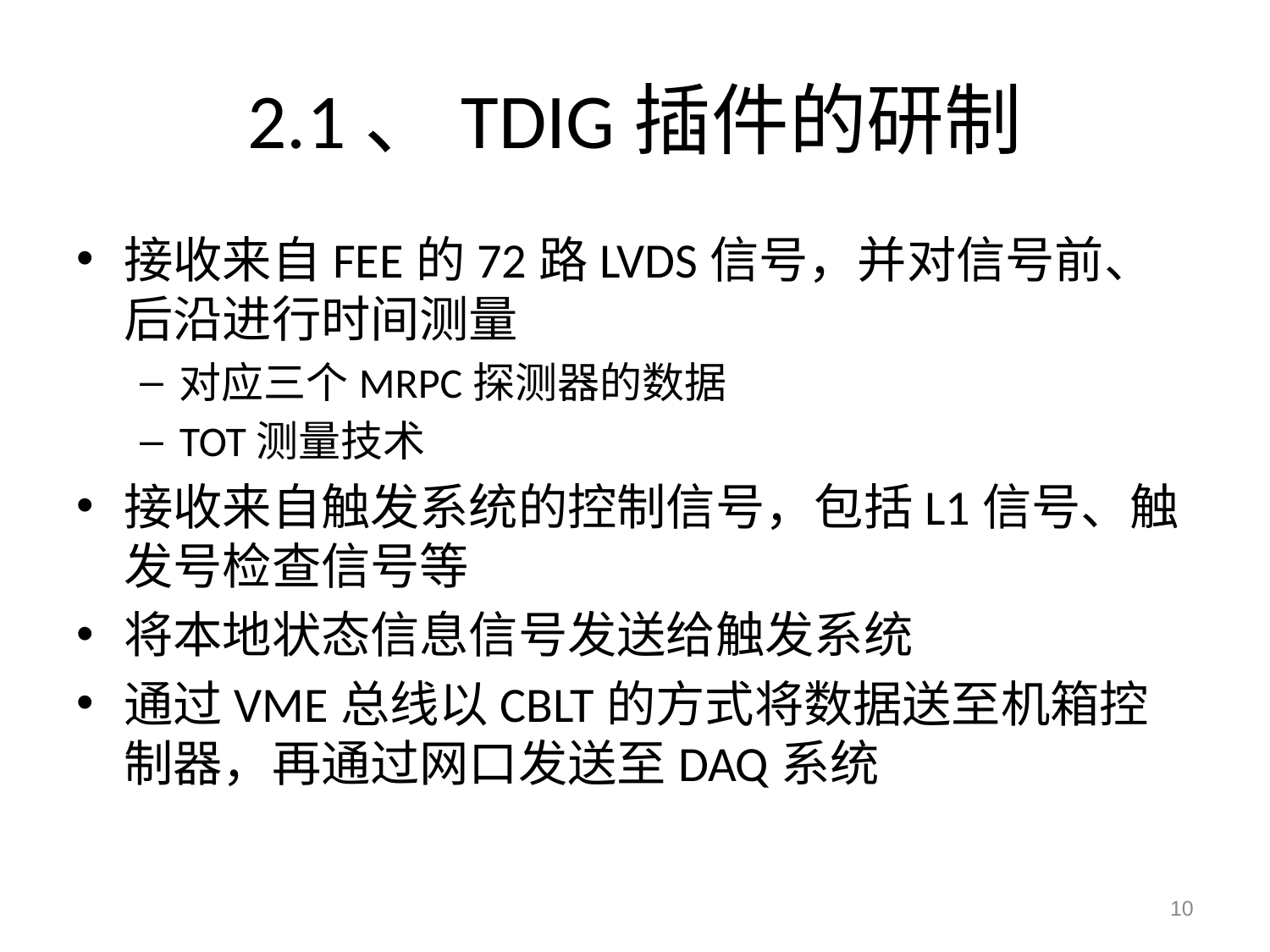

# 2.1、TDIG插件的研制
接收来自FEE的72路LVDS信号，并对信号前、后沿进行时间测量
对应三个MRPC探测器的数据
TOT测量技术
接收来自触发系统的控制信号，包括L1信号、触发号检查信号等
将本地状态信息信号发送给触发系统
通过VME总线以CBLT的方式将数据送至机箱控制器，再通过网口发送至DAQ系统
10